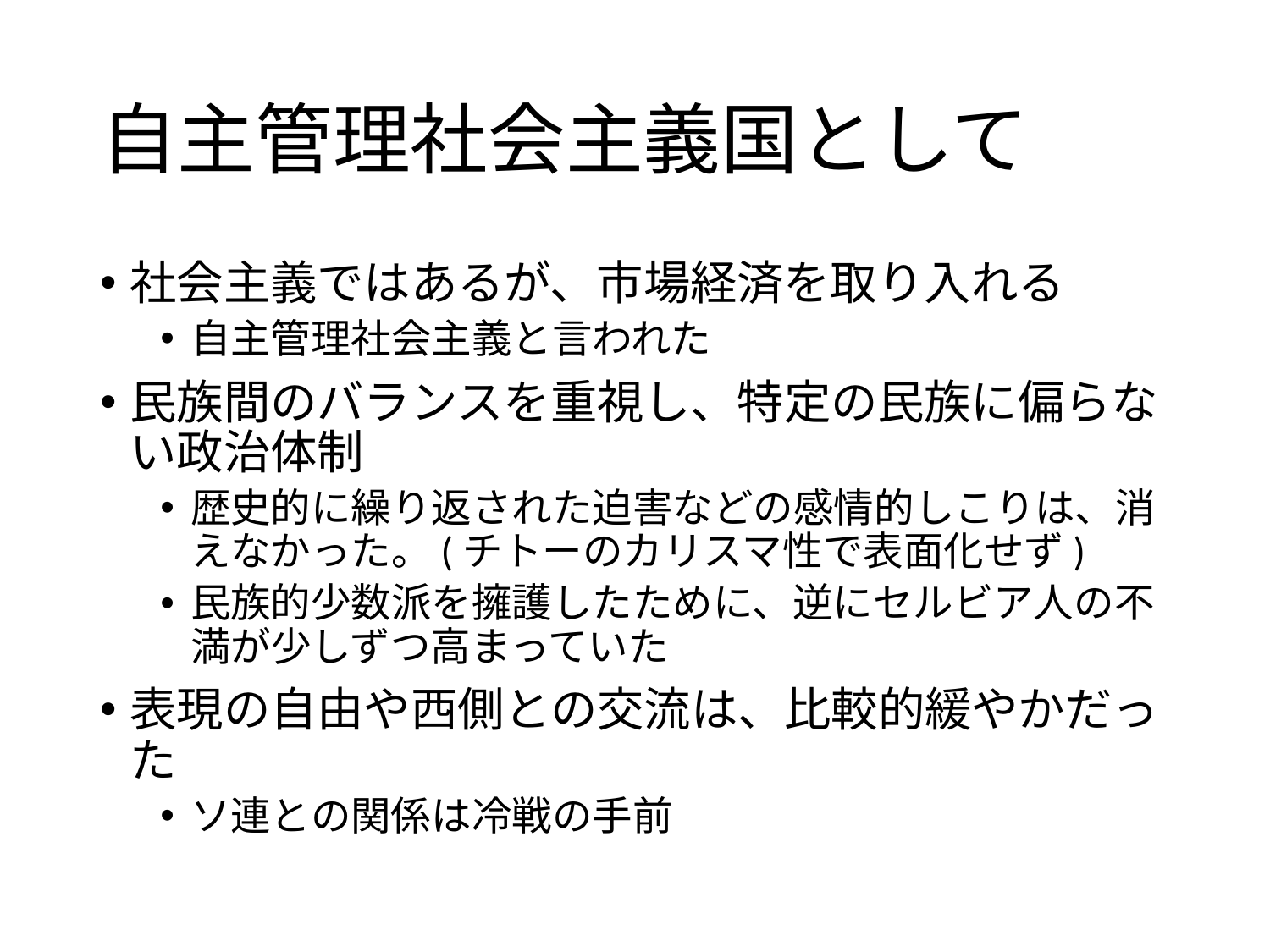

# 自主管理社会主義国として
社会主義ではあるが、市場経済を取り入れる
自主管理社会主義と言われた
民族間のバランスを重視し、特定の民族に偏らない政治体制
歴史的に繰り返された迫害などの感情的しこりは、消えなかった。(チトーのカリスマ性で表面化せず)
民族的少数派を擁護したために、逆にセルビア人の不満が少しずつ高まっていた
表現の自由や西側との交流は、比較的緩やかだった
ソ連との関係は冷戦の手前